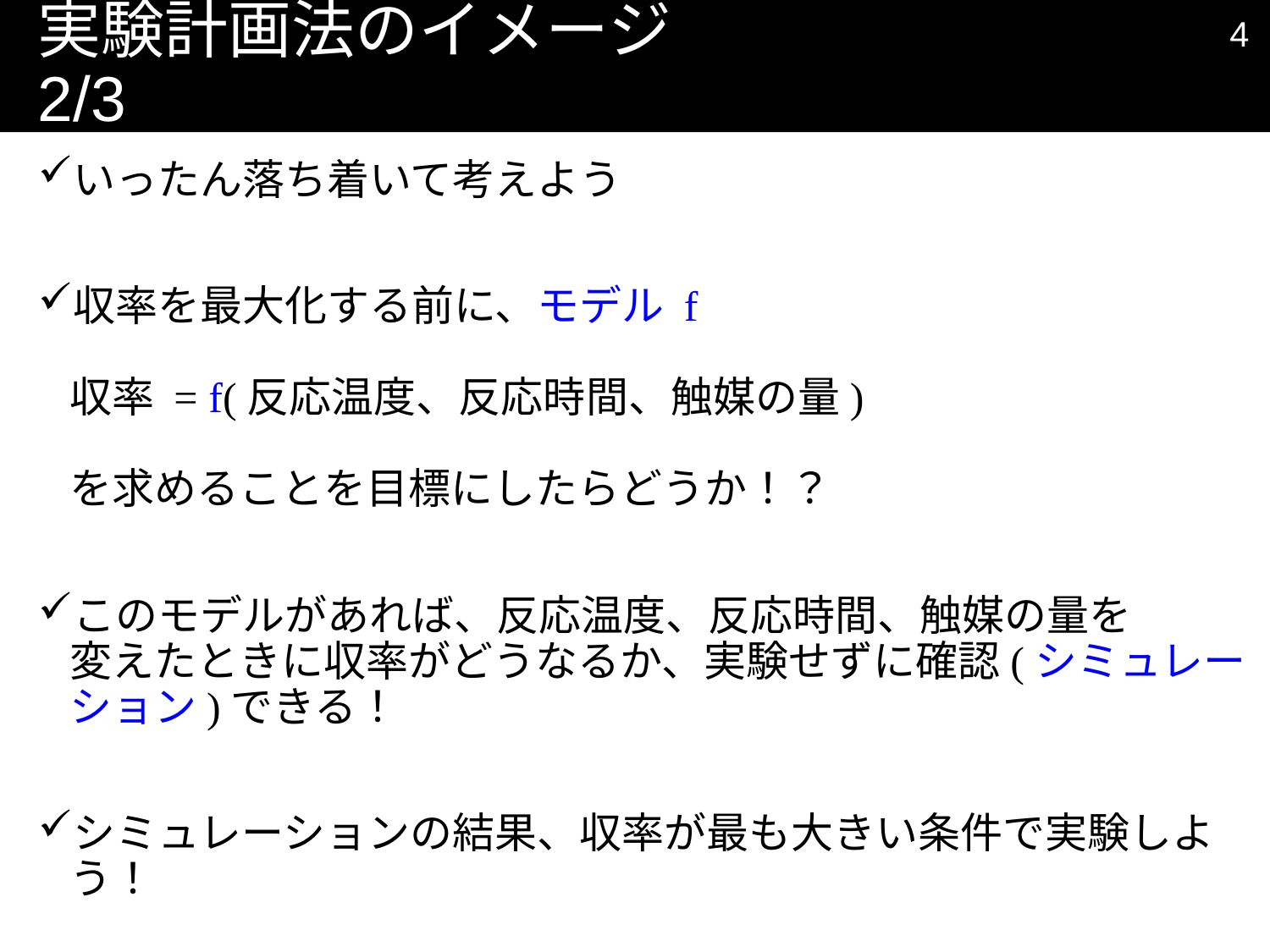

4
# 実験計画法のイメージ 2/3
いったん落ち着いて考えよう

収率を最大化する前に、モデル f
収率 = f(反応温度、反応時間、触媒の量)
を求めることを目標にしたらどうか！？

このモデルがあれば、反応温度、反応時間、触媒の量を
変えたときに収率がどうなるか、実験せずに確認(シミュレーション)できる！

シミュレーションの結果、収率が最も大きい条件で実験しよう！